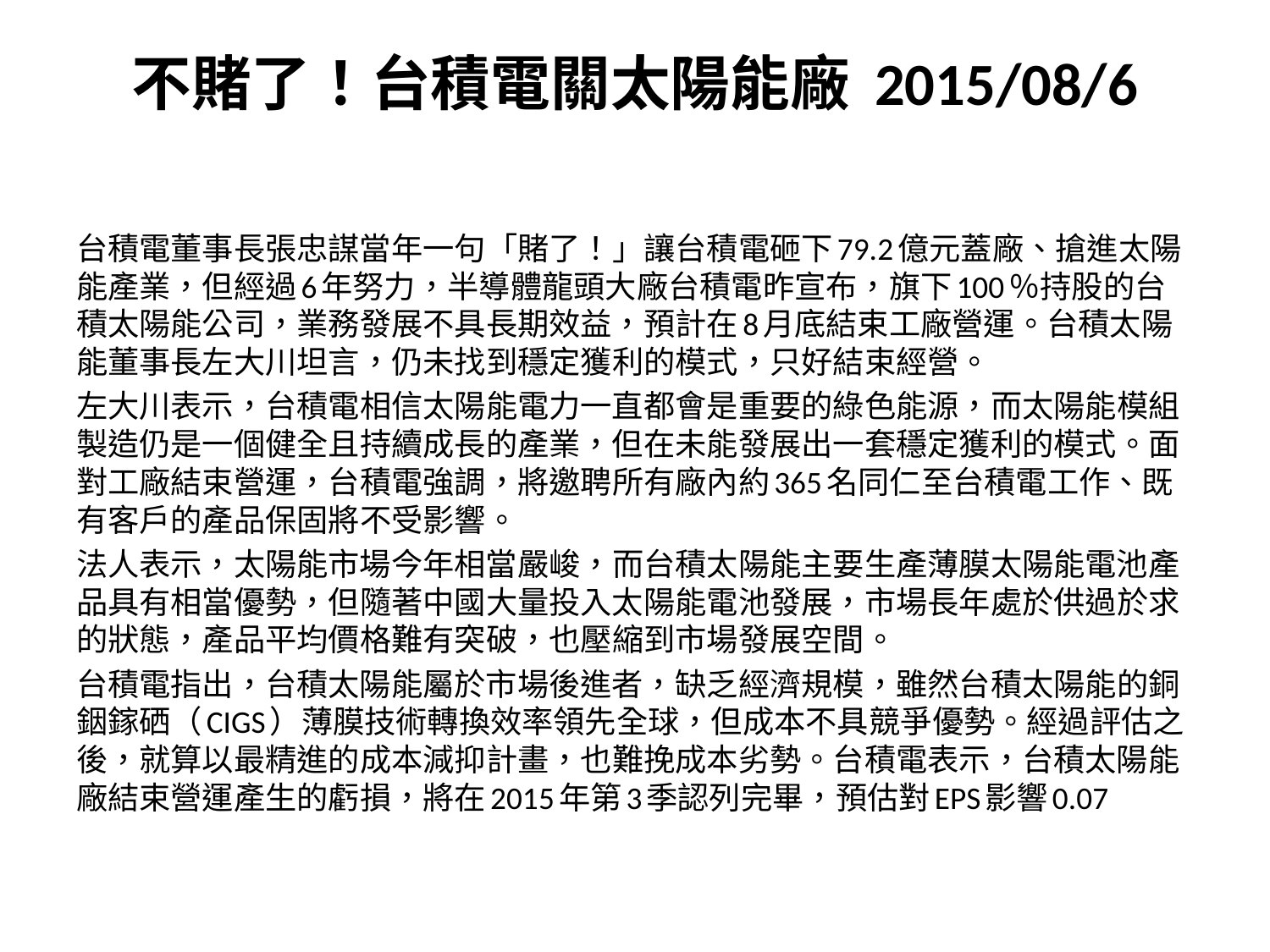

# 不賭了！台積電關太陽能廠 2015/08/6
台積電董事長張忠謀當年一句「賭了！」讓台積電砸下79.2億元蓋廠、搶進太陽能產業，但經過6年努力，半導體龍頭大廠台積電昨宣布，旗下100％持股的台積太陽能公司，業務發展不具長期效益，預計在8月底結束工廠營運。台積太陽能董事長左大川坦言，仍未找到穩定獲利的模式，只好結束經營。
左大川表示，台積電相信太陽能電力一直都會是重要的綠色能源，而太陽能模組製造仍是一個健全且持續成長的產業，但在未能發展出一套穩定獲利的模式。面對工廠結束營運，台積電強調，將邀聘所有廠內約365名同仁至台積電工作、既有客戶的產品保固將不受影響。
法人表示，太陽能市場今年相當嚴峻，而台積太陽能主要生產薄膜太陽能電池產品具有相當優勢，但隨著中國大量投入太陽能電池發展，市場長年處於供過於求的狀態，產品平均價格難有突破，也壓縮到市場發展空間。
台積電指出，台積太陽能屬於市場後進者，缺乏經濟規模，雖然台積太陽能的銅銦鎵硒（CIGS）薄膜技術轉換效率領先全球，但成本不具競爭優勢。經過評估之後，就算以最精進的成本減抑計畫，也難挽成本劣勢。台積電表示，台積太陽能廠結束營運產生的虧損，將在2015年第3季認列完畢，預估對EPS影響0.07